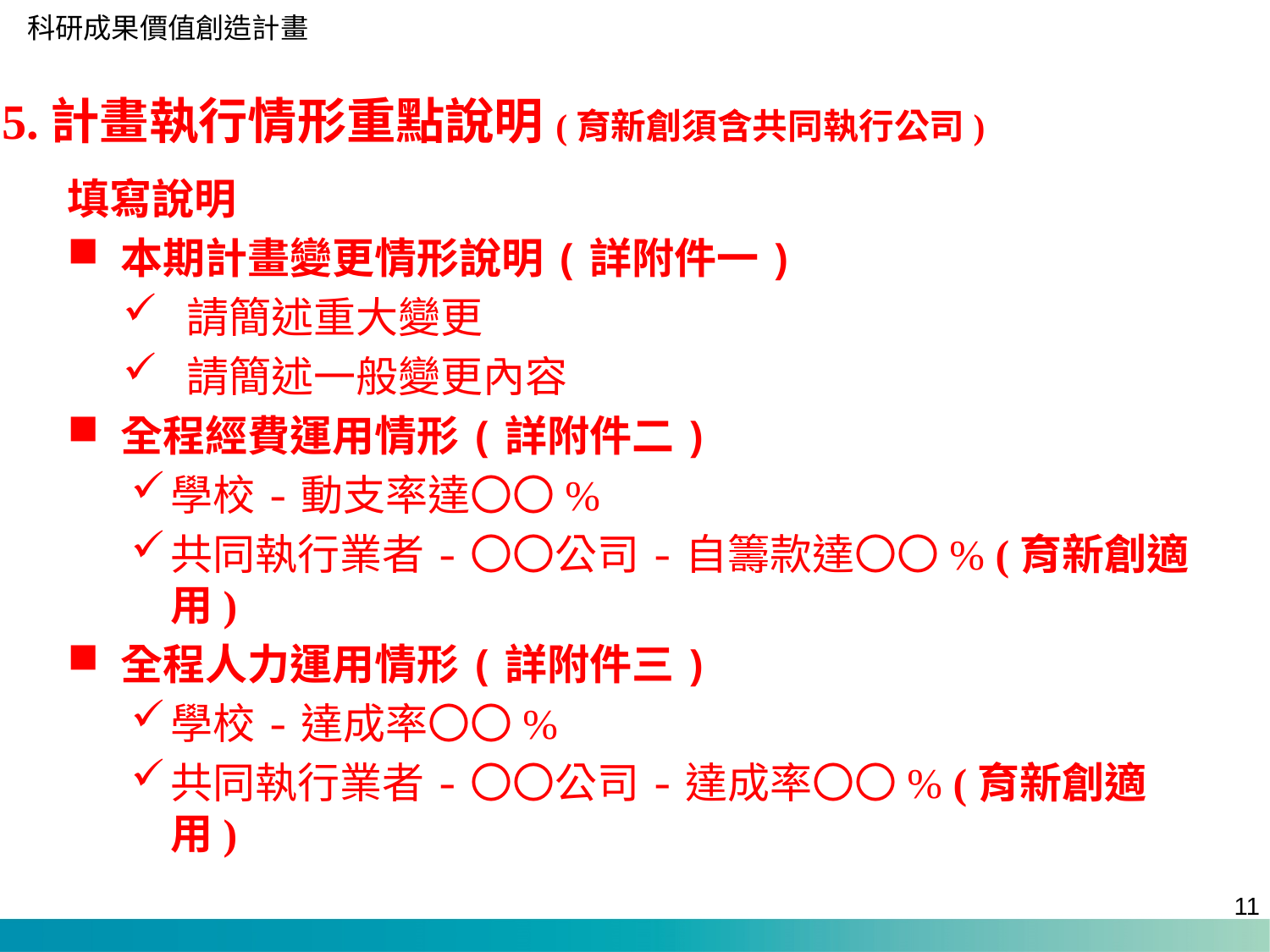

5.計畫執行情形重點說明(育新創須含共同執行公司)
填寫說明
本期計畫變更情形說明(詳附件一)
請簡述重大變更
請簡述一般變更內容
全程經費運用情形(詳附件二)
學校-動支率達〇〇%
共同執行業者-〇〇公司-自籌款達〇〇% (育新創適用)
全程人力運用情形(詳附件三)
學校-達成率〇〇%
共同執行業者-〇〇公司-達成率〇〇% (育新創適用)

11